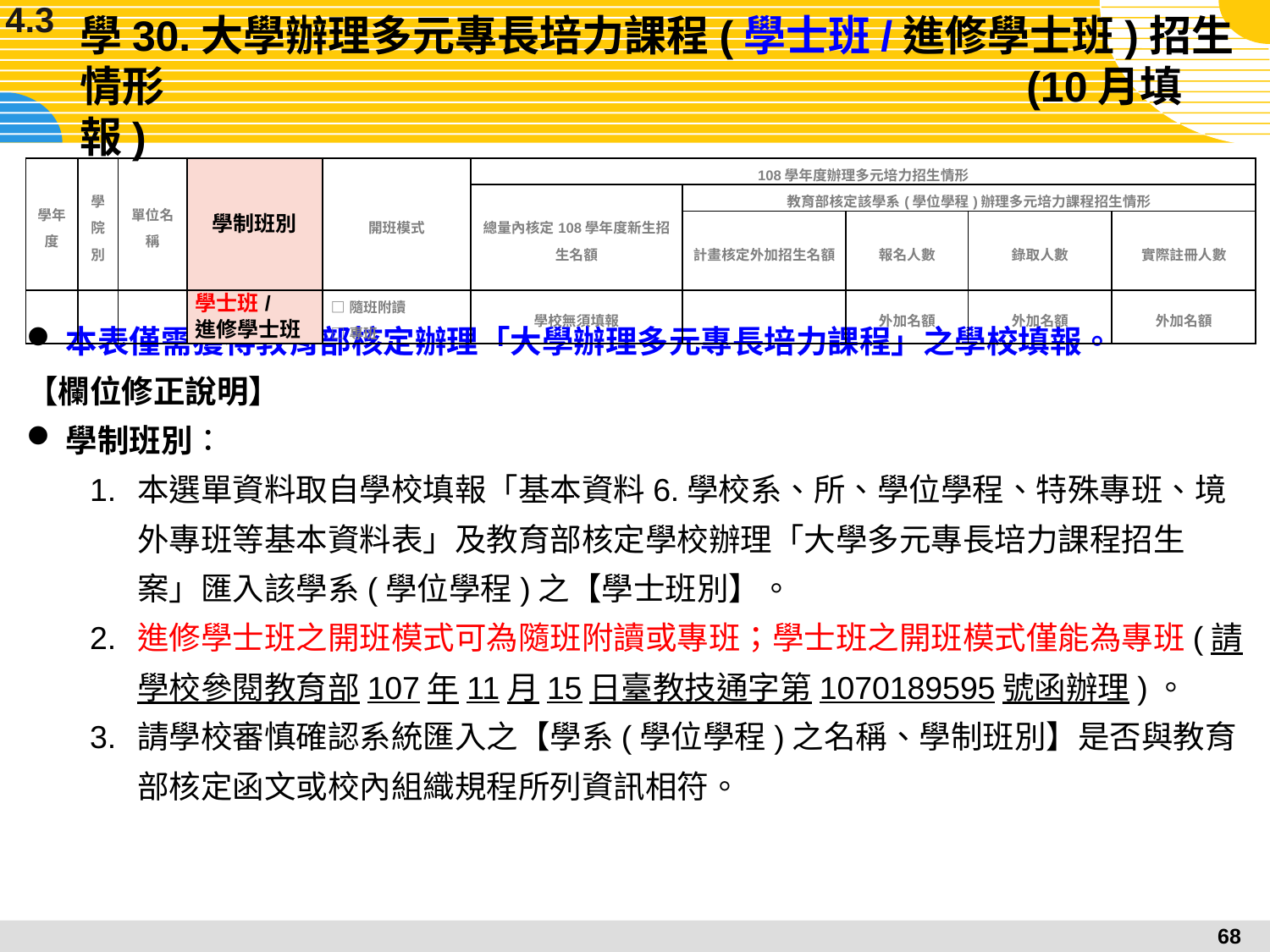

4.3
# 學30.大學辦理多元專長培力課程(學士班/進修學士班)招生情形							     (10月填報)
| 學年度 | 學院別 | 單位名稱 | 學制班別 | 開班模式 | 108學年度辦理多元培力招生情形 |  |  |  |  |
| --- | --- | --- | --- | --- | --- | --- | --- | --- | --- |
|  |  |  |  |  | 總量內核定108學年度新生招生名額 | 教育部核定該學系(學位學程)辦理多元培力課程招生情形 |  |  |  |
|  |  |  |  |  |  | 計畫核定外加招生名額 | 報名人數 | 錄取人數 | 實際註冊人數 |
|  |  |  | 學士班/ 進修學士班 | □隨班附讀 □專班 | 學校無須填報 |  | 外加名額 | 外加名額 | 外加名額 |
本表僅需獲得教育部核定辦理「大學辦理多元專長培力課程」之學校填報。
【欄位修正說明】
學制班別：
本選單資料取自學校填報「基本資料6.學校系、所、學位學程、特殊專班、境外專班等基本資料表」及教育部核定學校辦理「大學多元專長培力課程招生案」匯入該學系(學位學程)之【學士班別】。
進修學士班之開班模式可為隨班附讀或專班；學士班之開班模式僅能為專班(請學校參閱教育部107年11月15日臺教技通字第1070189595號函辦理)。
請學校審慎確認系統匯入之【學系(學位學程)之名稱、學制班別】是否與教育部核定函文或校內組織規程所列資訊相符。